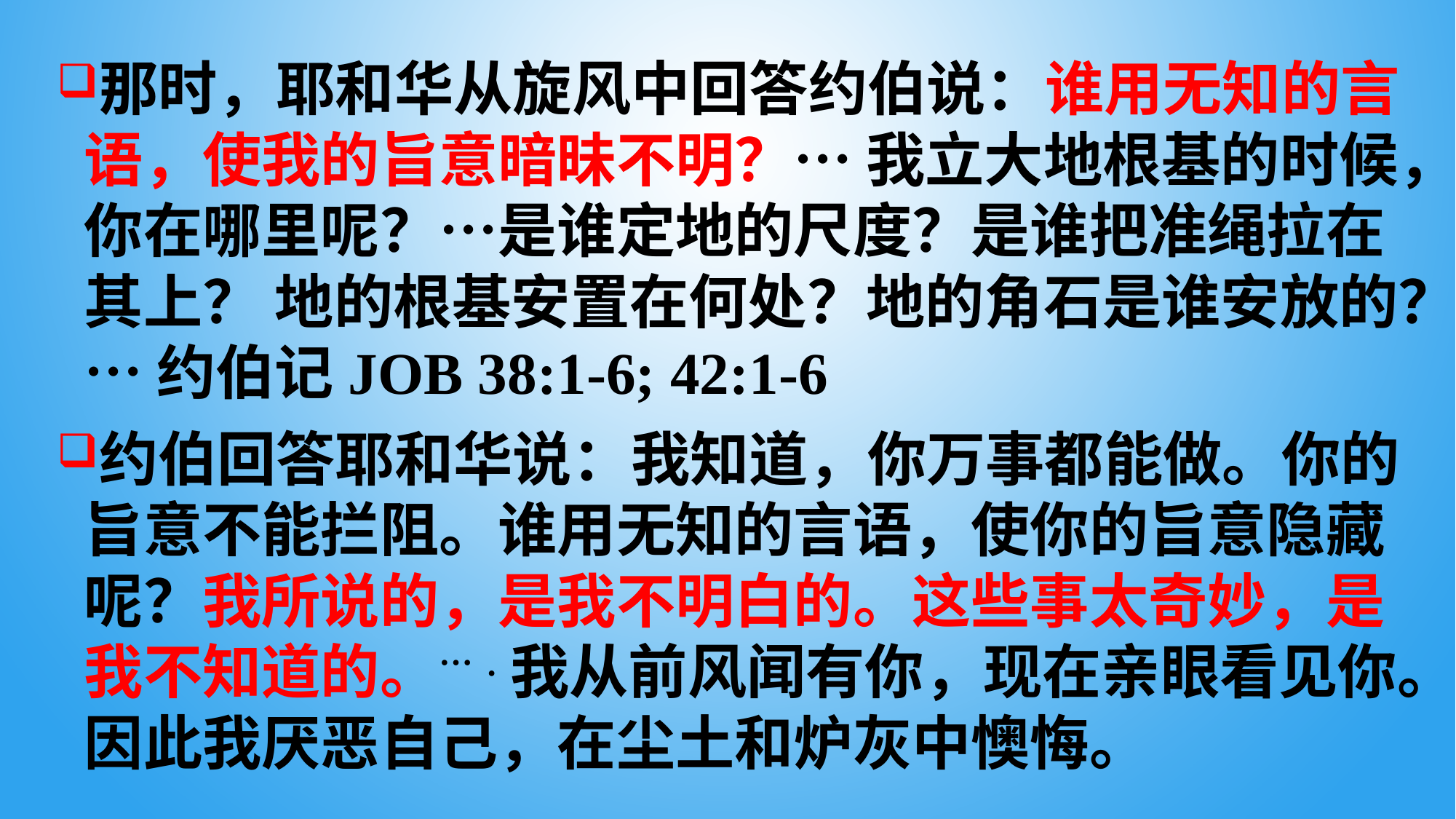

那时，耶和华从旋风中回答约伯说：谁用无知的言语，使我的旨意暗昧不明？… 我立大地根基的时候，你在哪里呢？…是谁定地的尺度？是谁把准绳拉在其上？ 地的根基安置在何处？地的角石是谁安放的？… 约伯记Job 38:1-6; 42:1-6
约伯回答耶和华说：我知道，你万事都能做。你的旨意不能拦阻。谁用无知的言语，使你的旨意隐藏呢？我所说的，是我不明白的。这些事太奇妙，是我不知道的。….我从前风闻有你，现在亲眼看见你。因此我厌恶自己，在尘土和炉灰中懊悔。